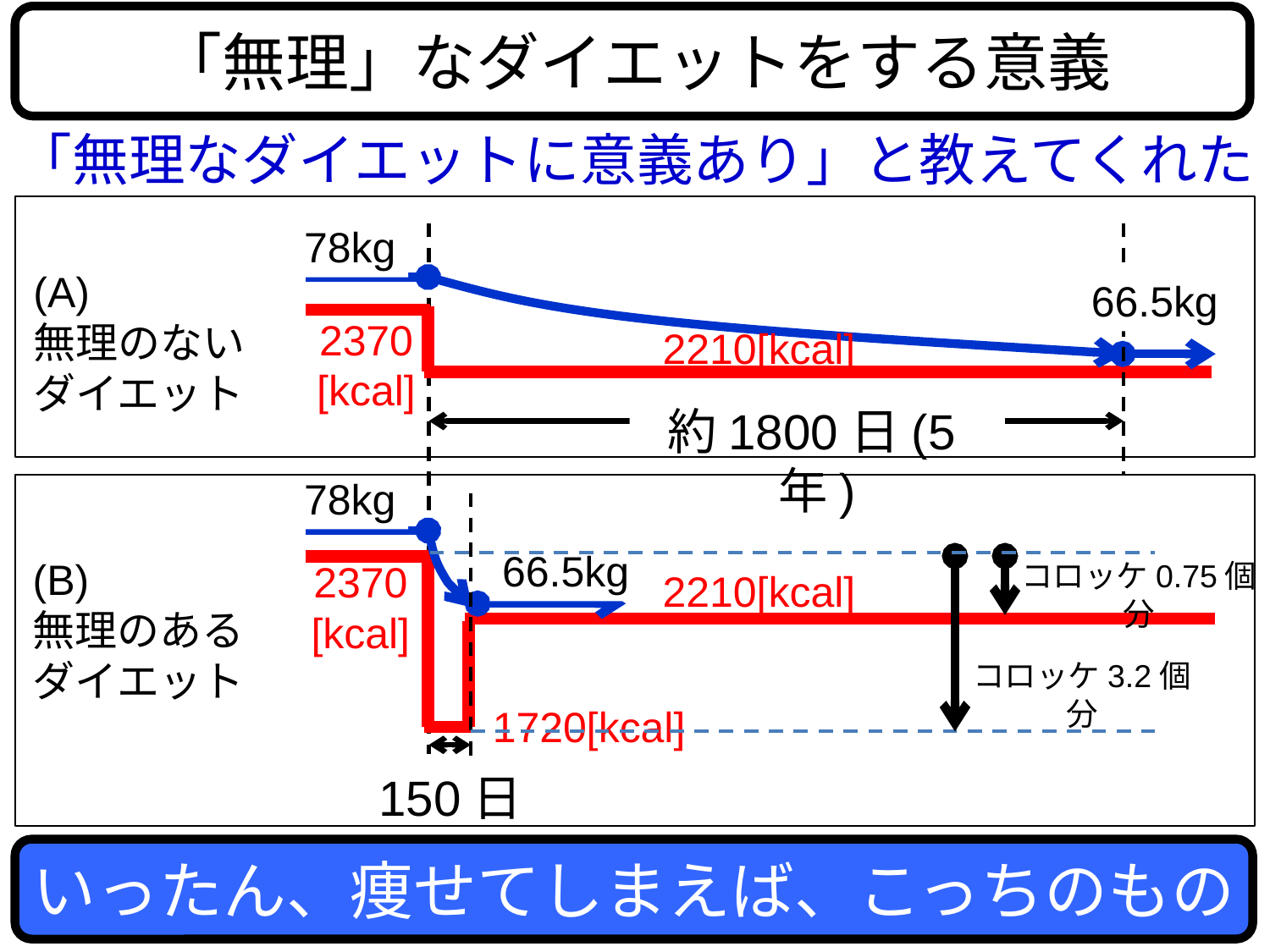

「無理」なダイエットをする意義
「無理なダイエットに意義あり」と教えてくれた

78kg
(A)
無理のない
ダイエット
66.5kg

2370
[kcal]
2210[kcal]
約1800日(5年)
78kg

66.5kg
(B)
無理のある
ダイエット
2370
[kcal]
2210[kcal]
1720[kcal]
150日
コロッケ0.75個分
コロッケ3.2個分
いったん、痩せてしまえば、こっちのもの